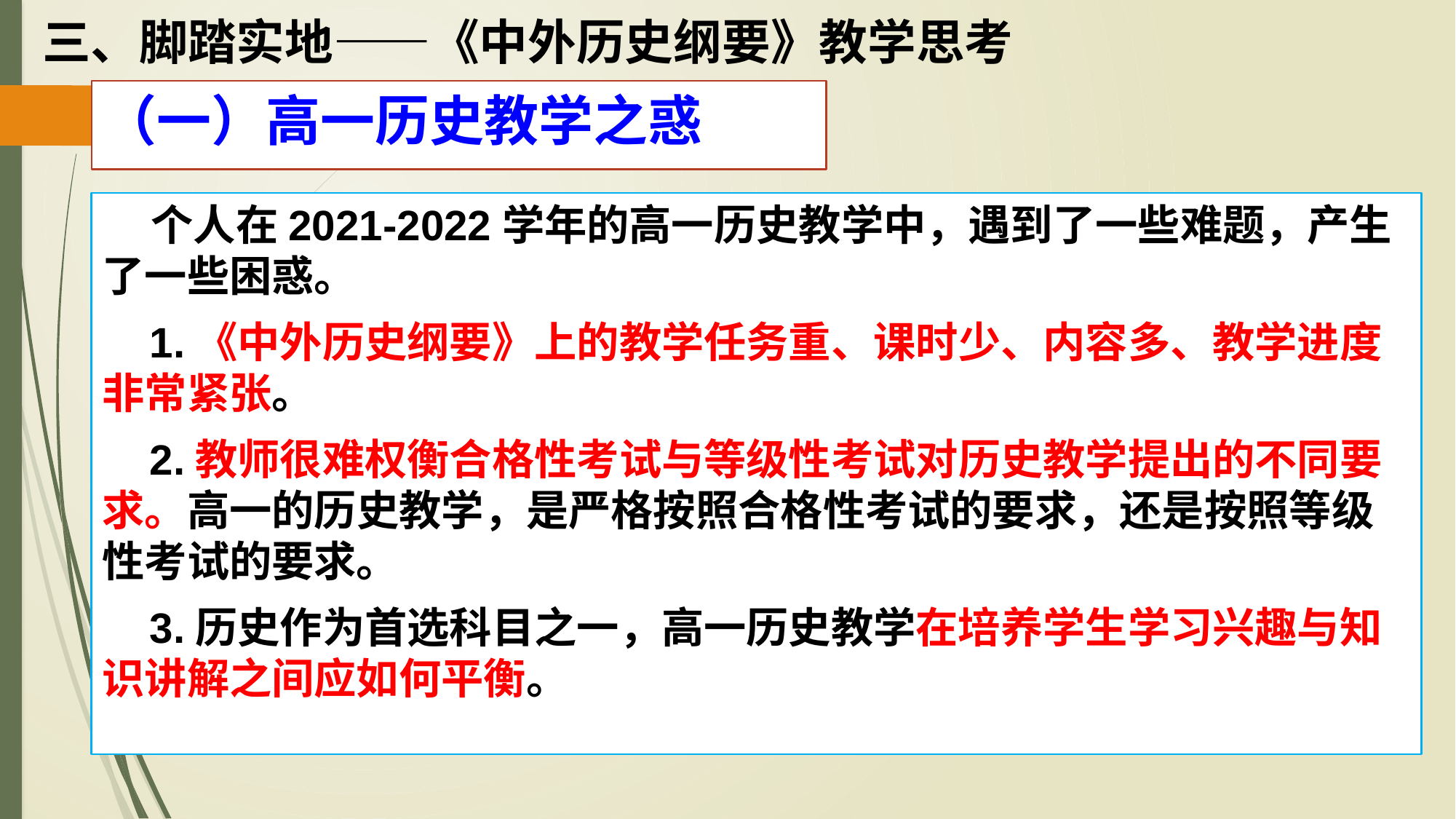

三、脚踏实地——《中外历史纲要》教学思考

# （一）高一历史教学之惑
    个人在2021-2022学年的高一历史教学中，遇到了一些难题，产生了一些困惑。
    1.《中外历史纲要》上的教学任务重、课时少、内容多、教学进度非常紧张。
    2.教师很难权衡合格性考试与等级性考试对历史教学提出的不同要求。高一的历史教学，是严格按照合格性考试的要求，还是按照等级性考试的要求。
    3.历史作为首选科目之一，高一历史教学在培养学生学习兴趣与知识讲解之间应如何平衡。